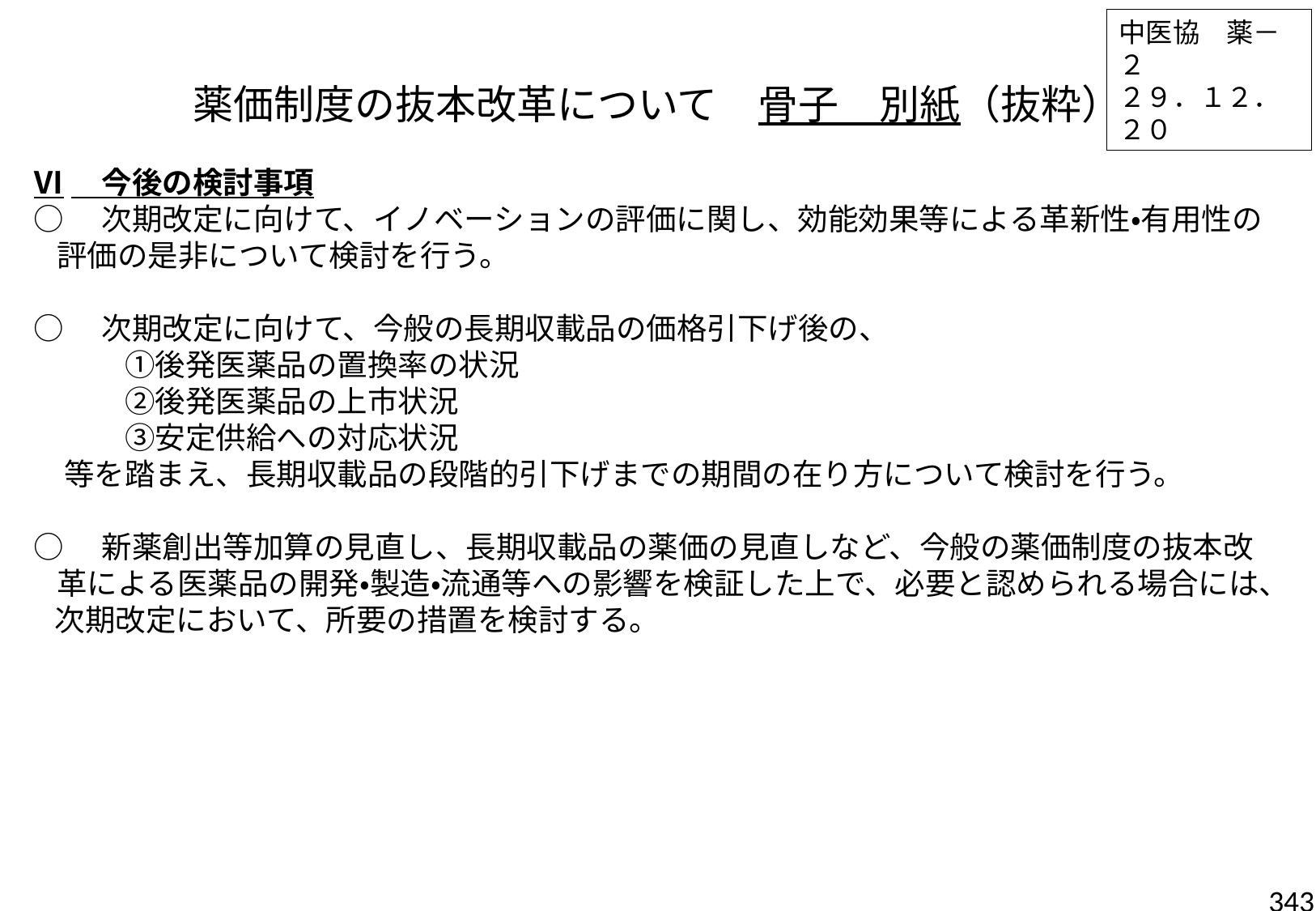

中医協　薬－２
２９．１２．２０
薬価制度の抜本改革について　骨子　別紙（抜粋）

Ⅵ　今後の検討事項
○　次期改定に向けて、イノベーションの評価に関し、効能効果等による革新性・有用性の評価の是非について検討を行う。

○　次期改定に向けて、今般の長期収載品の価格引下げ後の、
　　　①後発医薬品の置換率の状況
　　　②後発医薬品の上市状況
　　　③安定供給への対応状況
　等を踏まえ、長期収載品の段階的引下げまでの期間の在り方について検討を行う。

○　新薬創出等加算の見直し、長期収載品の薬価の見直しなど、今般の薬価制度の抜本改革による医薬品の開発・製造・流通等への影響を検証した上で、必要と認められる場合には、
  次期改定において、所要の措置を検討する。